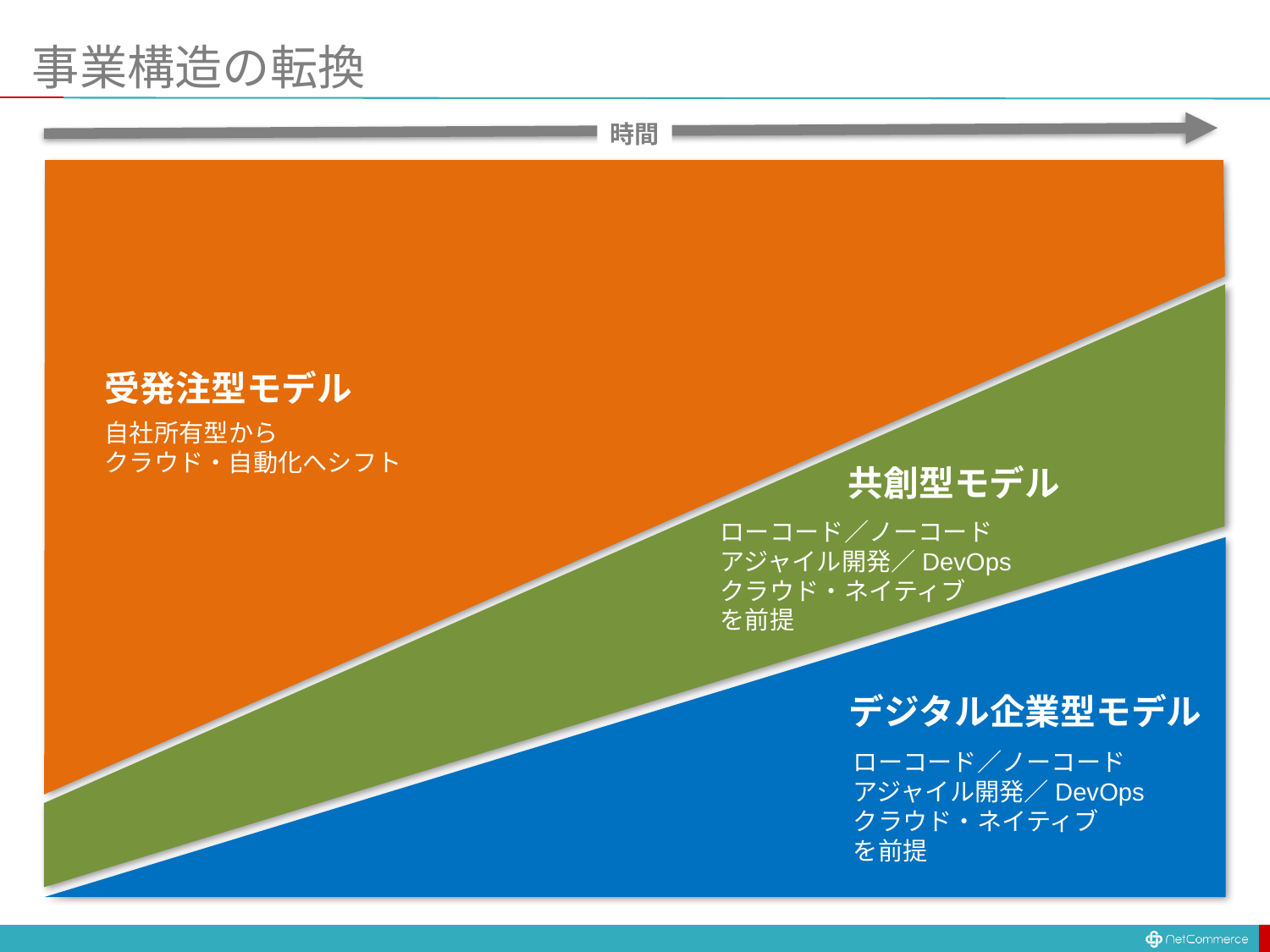

# 事業構造の転換
時間

受発注型モデル
自社所有型から
クラウド・自動化へシフト

共創型モデル
ローコード／ノーコード
アジャイル開発／DevOps
クラウド・ネイティブ
を前提

デジタル企業型モデル
ローコード／ノーコード
アジャイル開発／DevOps
クラウド・ネイティブ
を前提